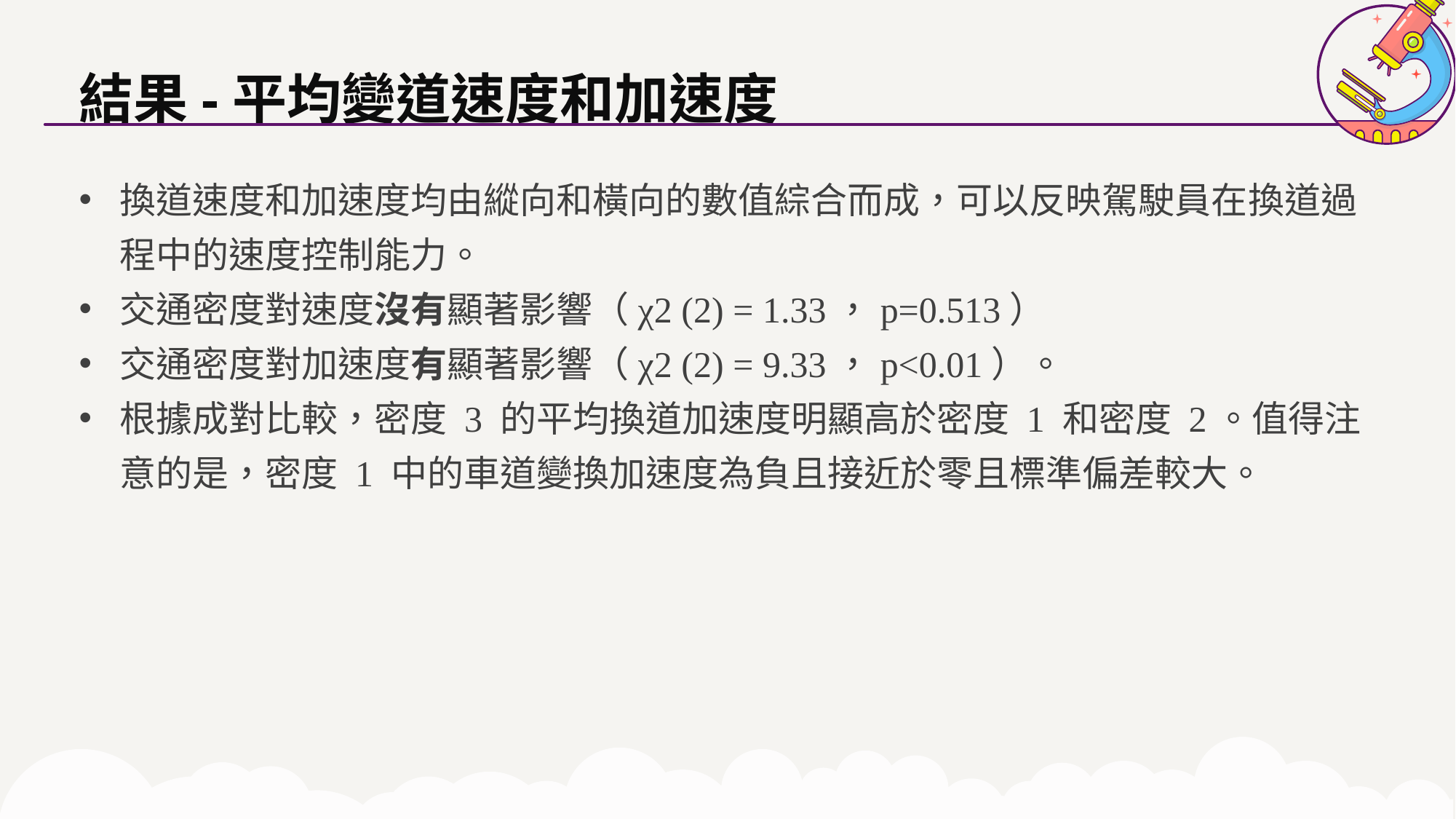

結果-平均變道速度和加速度
換道速度和加速度均由縱向和橫向的數值綜合而成，可以反映駕駛員在換道過程中的速度控制能力。
交通密度對速度沒有顯著影響（χ2 (2) = 1.33，p=0.513）
交通密度對加速度有顯著影響（χ2 (2) = 9.33，p<0.01）。
根據成對比較，密度 3 的平均換道加速度明顯高於密度 1 和密度 2。值得注意的是，密度 1 中的車道變換加速度為負且接近於零且標準偏差較大。